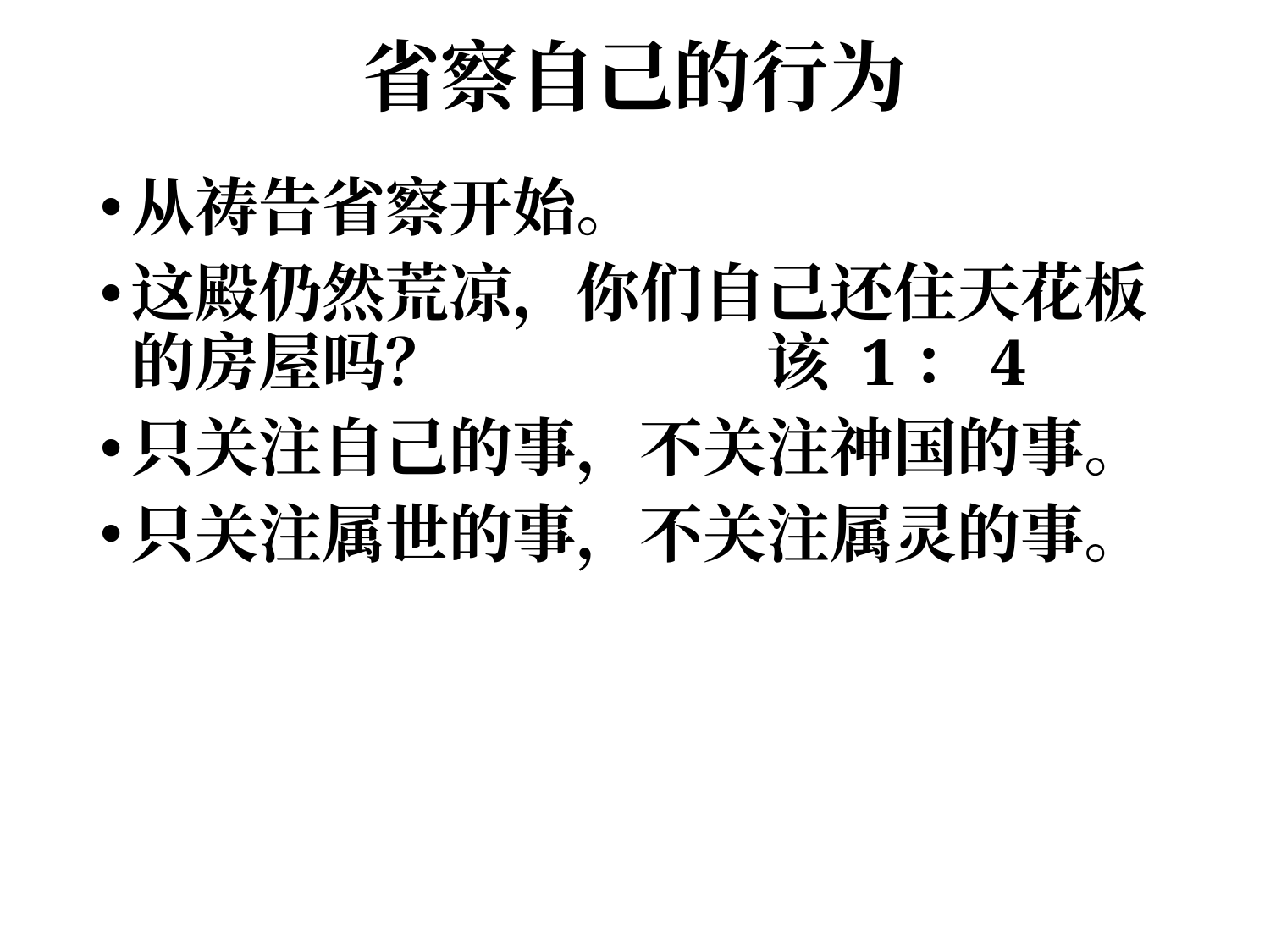

# 省察自己的行为
从祷告省察开始。
这殿仍然荒凉，你们自己还住天花板的房屋吗？			该 1：4
只关注自己的事，不关注神国的事。
只关注属世的事，不关注属灵的事。